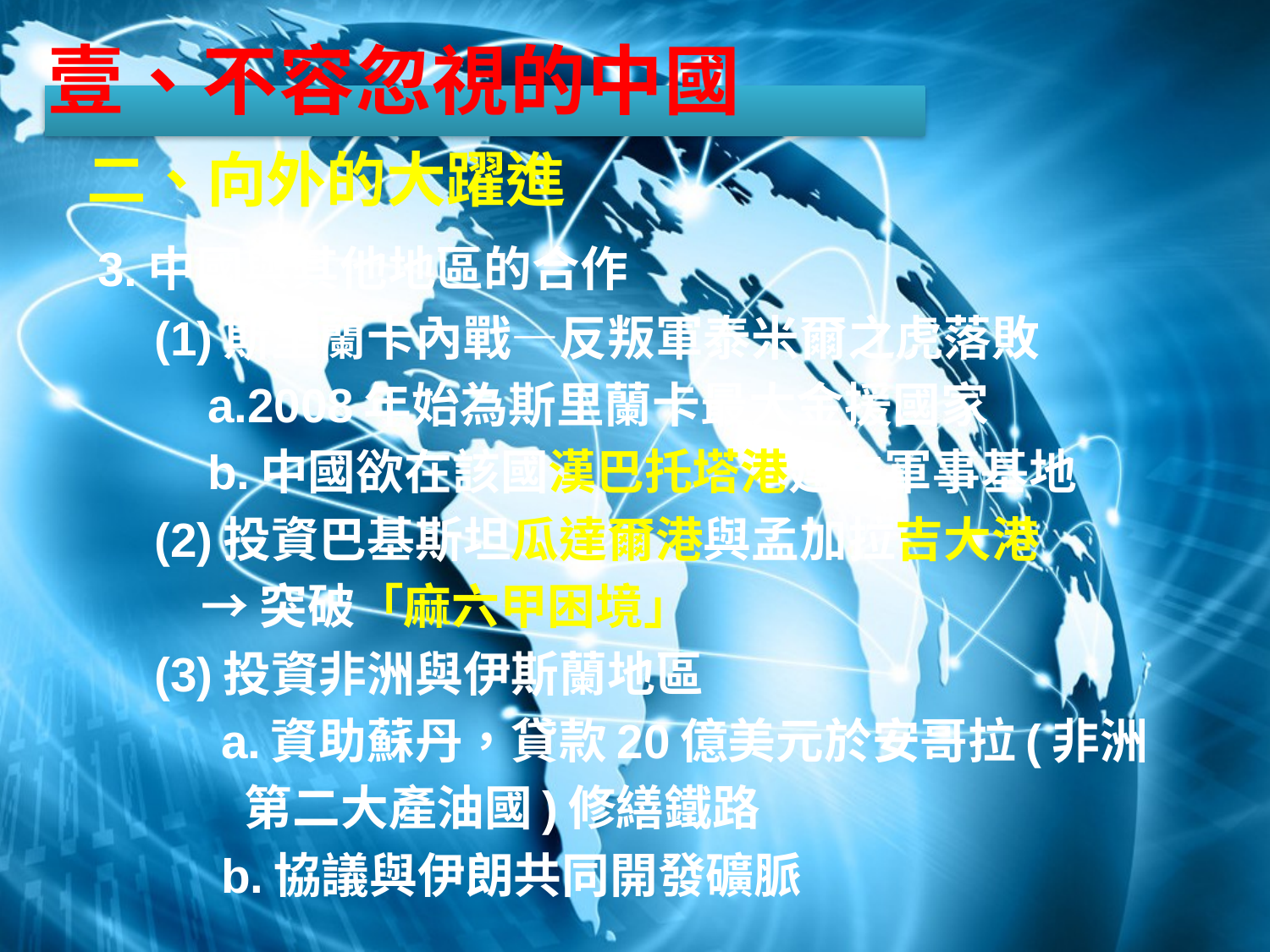

壹、不容忽視的中國

  二、向外的大躍進
   3.中國與其他地區的合作
        (1)斯里蘭卡內戰—反叛軍泰米爾之虎落敗
            a.2008年始為斯里蘭卡最大金援國家
            b.中國欲在該國漢巴托塔港建立軍事基地
        (2)投資巴基斯坦瓜達爾港與孟加拉吉大港
              →突破「麻六甲困境」
        (3)投資非洲與伊斯蘭地區
             a.資助蘇丹，貸款20億美元於安哥拉(非洲
                 第二大產油國)修繕鐵路
             b.協議與伊朗共同開發礦脈